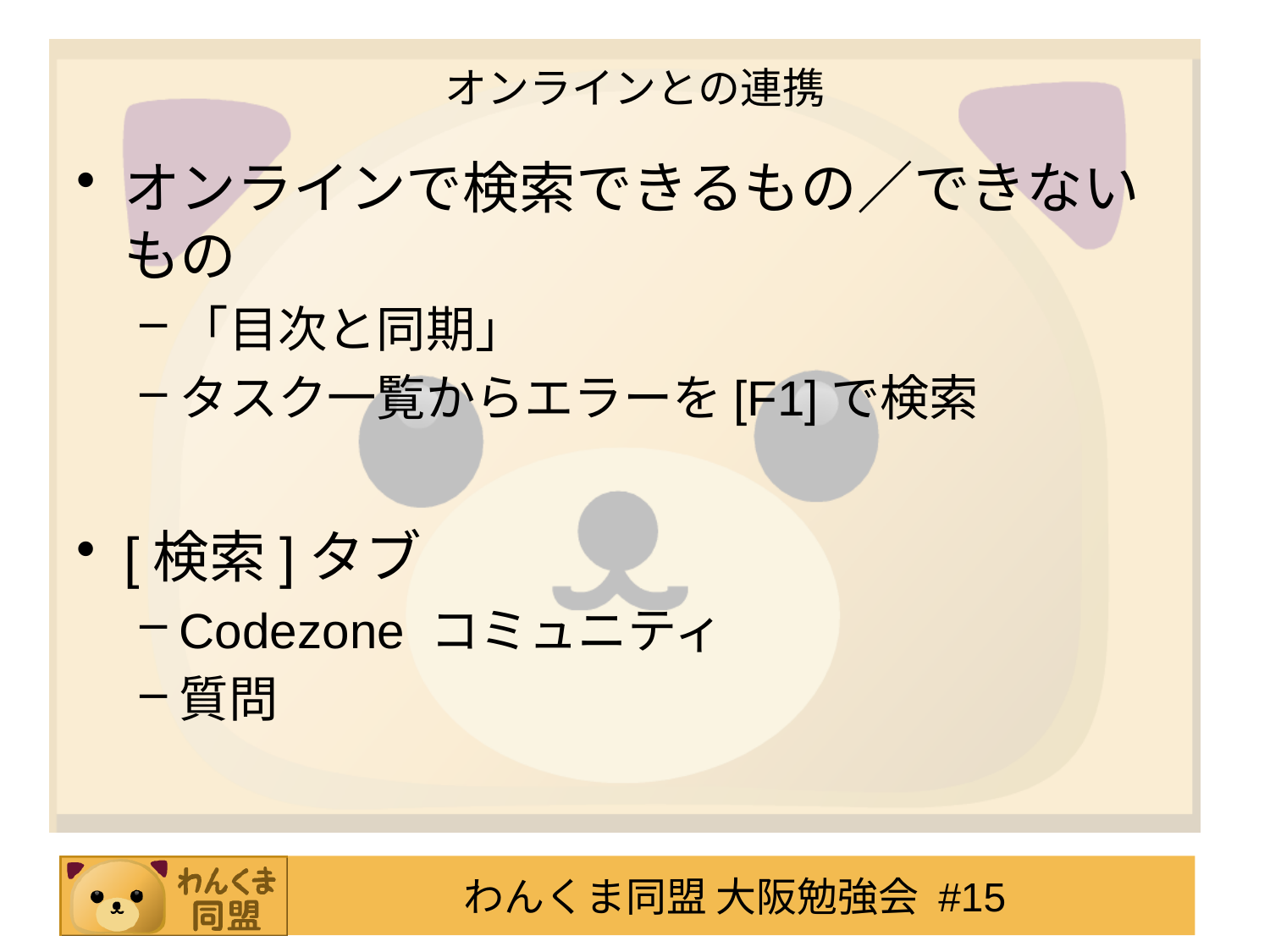

# オンラインとの連携
オンラインで検索できるもの／できないもの
「目次と同期」
タスク一覧からエラーを[F1]で検索

[検索]タブ
Codezone コミュニティ
質問